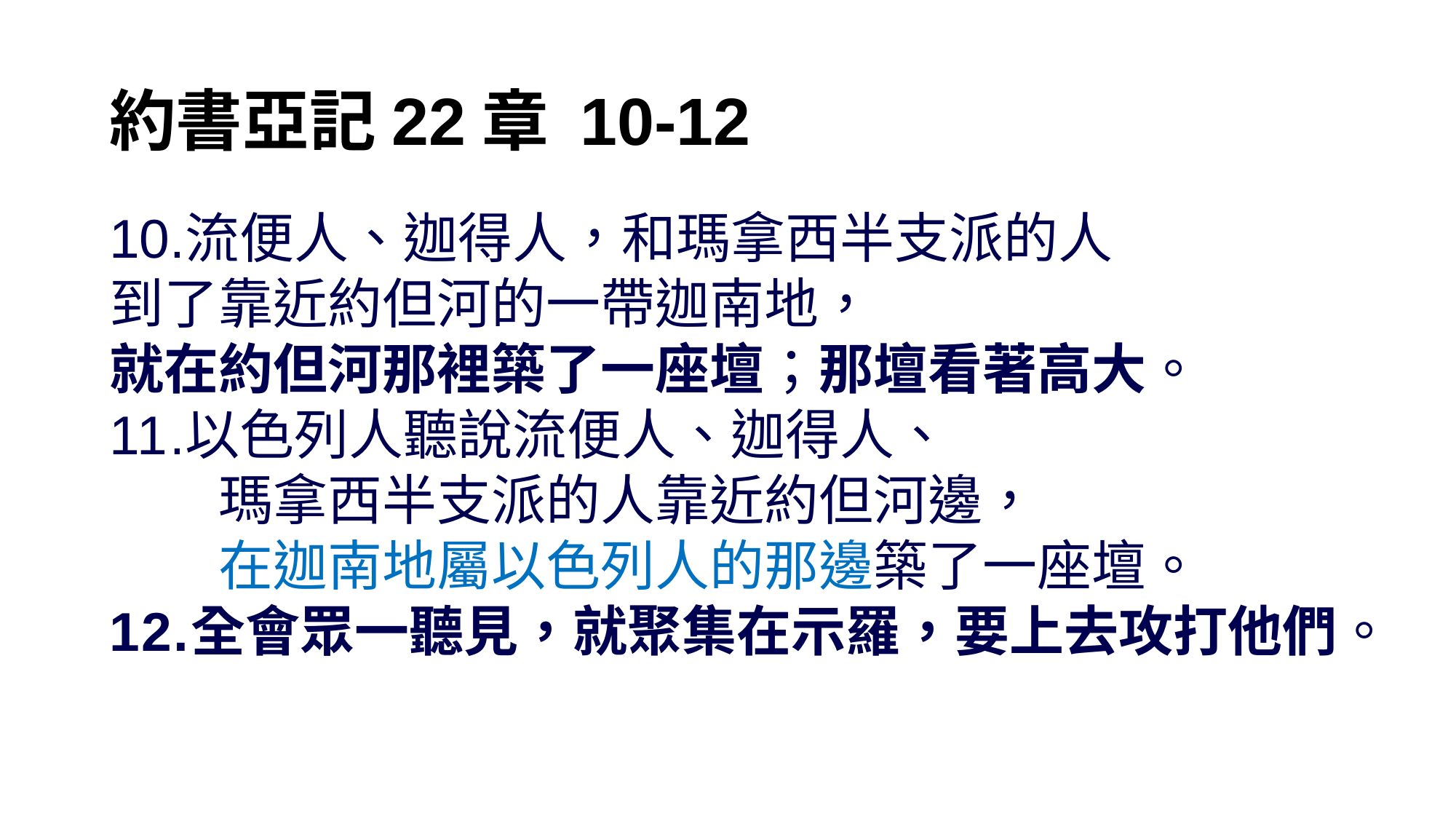

約書亞記22章 10-12
流便人、迦得人，和瑪拿西半支派的人
到了靠近約但河的一帶迦南地，
就在約但河那裡築了一座壇；那壇看著高大。
以色列人聽說流便人、迦得人、
	瑪拿西半支派的人靠近約但河邊，
在迦南地屬以色列人的那邊築了一座壇。
全會眾一聽見，就聚集在示羅，要上去攻打他們。